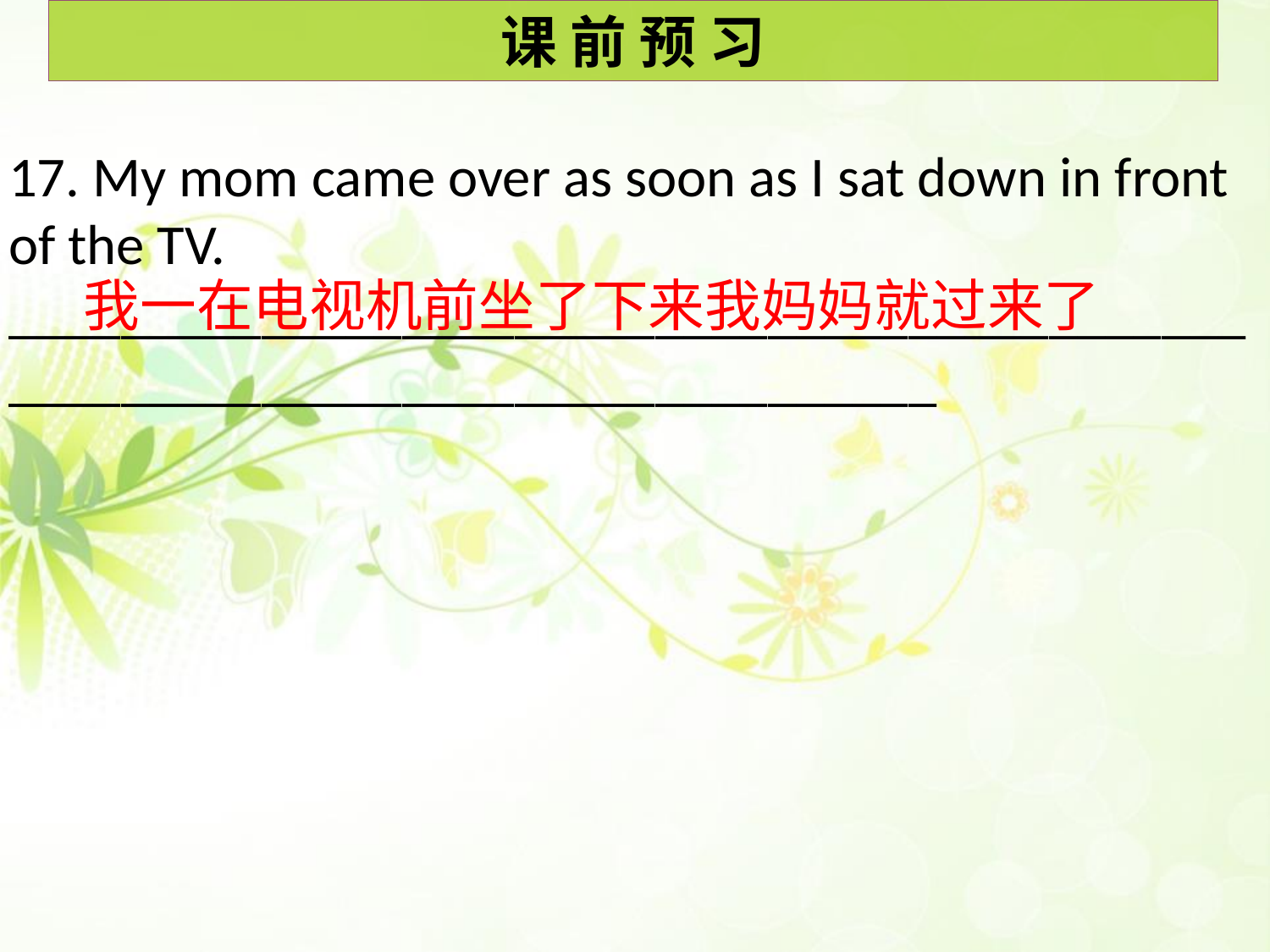

课 前 预 习
17. My mom came over as soon as I sat down in front of the TV.
_____________________________________________________________________________
我一在电视机前坐了下来我妈妈就过来了